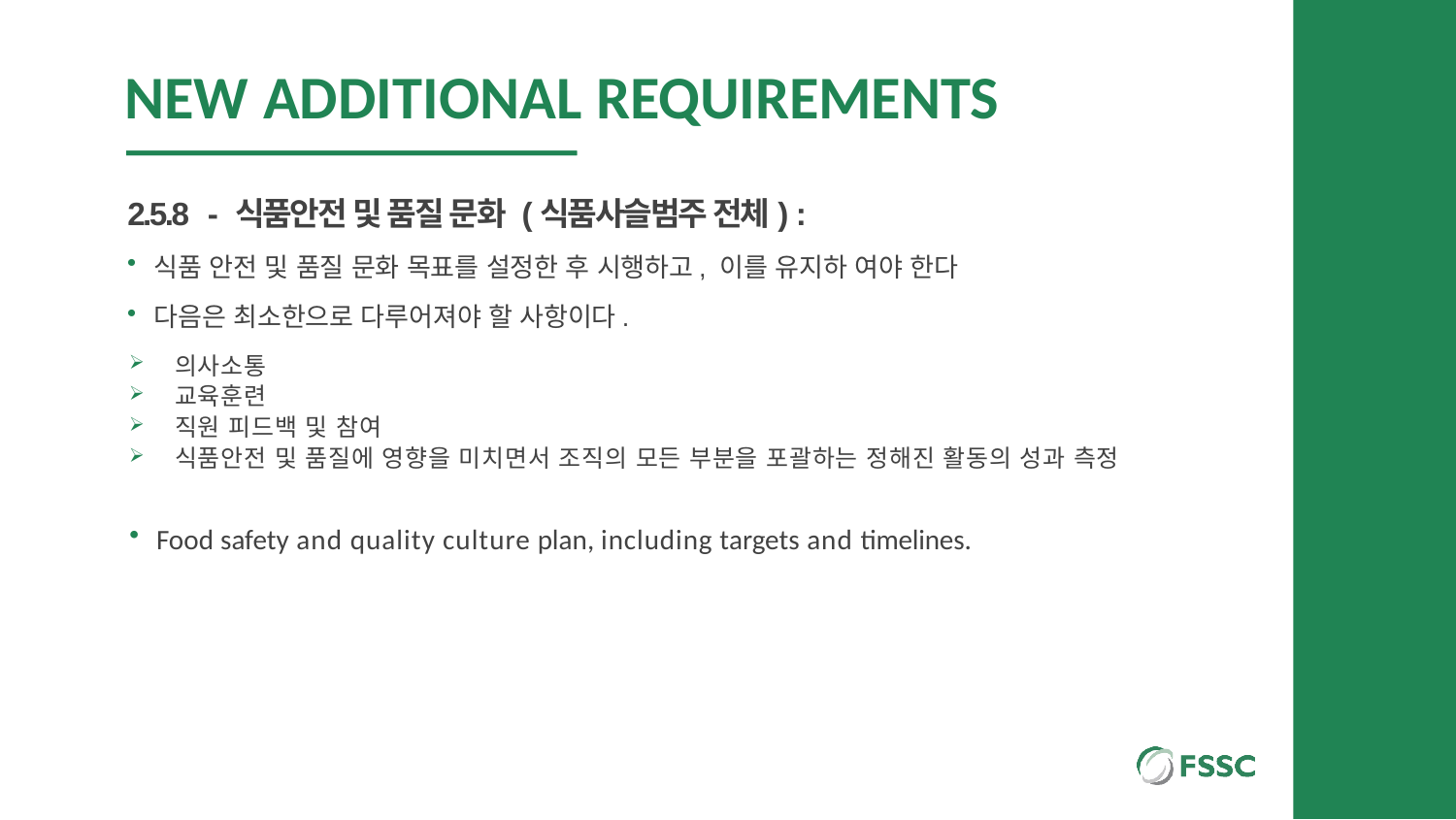

# NEW ADDITIONAL REQUIREMENTS
2.5.8  - 식품안전 및 품질 문화 (식품사슬범주 전체) :
식품 안전 및 품질 문화 목표를 설정한 후 시행하고, 이를 유지하 여야 한다
다음은 최소한으로 다루어져야 할 사항이다.
의사소통
교육훈련
직원 피드백 및 참여
식품안전 및 품질에 영향을 미치면서 조직의 모든 부분을 포괄하는 정해진 활동의 성과 측정
Food safety and quality culture plan, including targets and timelines.